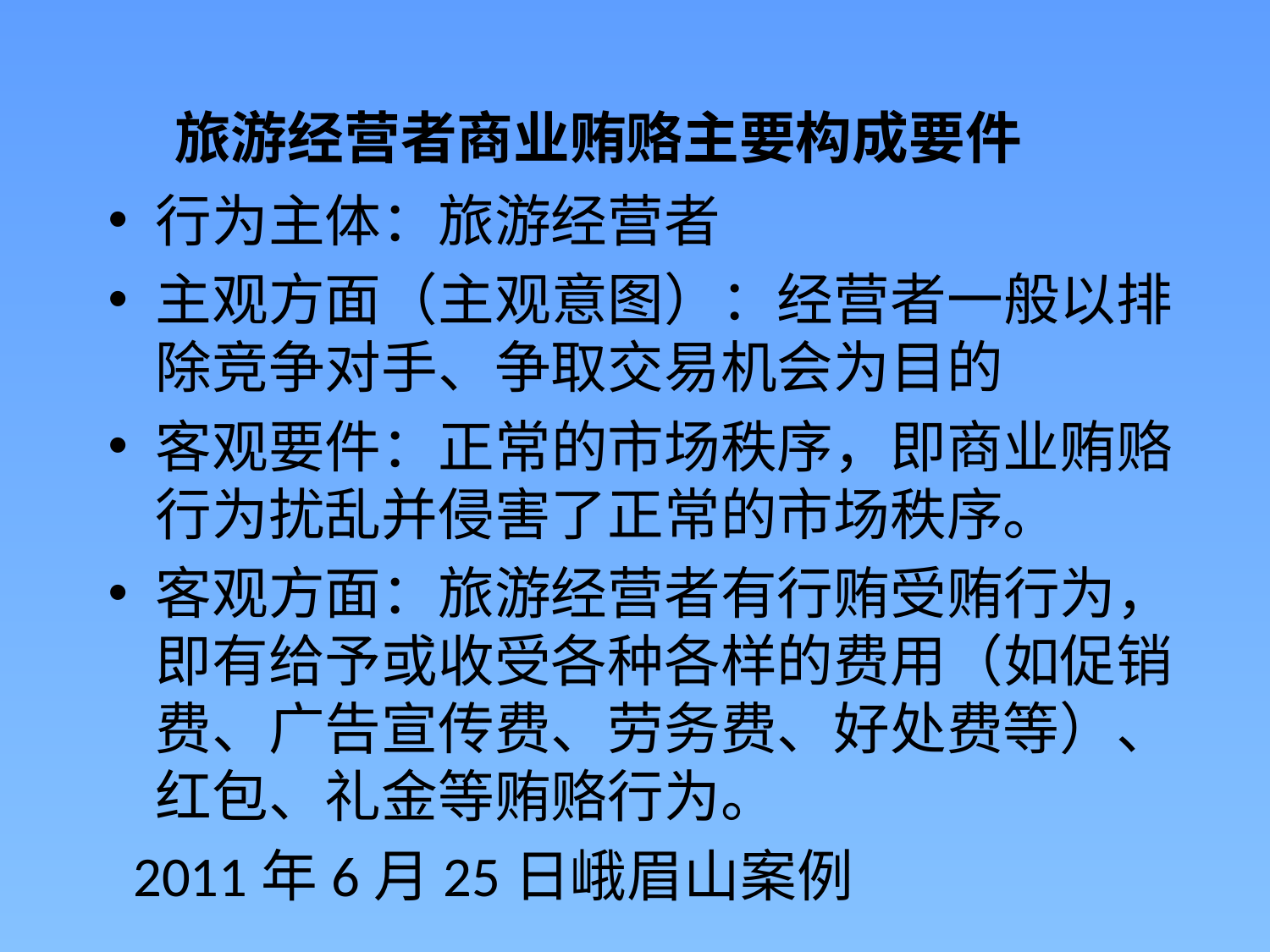

# 旅游经营者商业贿赂主要构成要件
行为主体：旅游经营者
主观方面（主观意图）：经营者一般以排除竞争对手、争取交易机会为目的
客观要件：正常的市场秩序，即商业贿赂行为扰乱并侵害了正常的市场秩序。
客观方面：旅游经营者有行贿受贿行为，即有给予或收受各种各样的费用（如促销费、广告宣传费、劳务费、好处费等）、红包、礼金等贿赂行为。
  2011年6月25日峨眉山案例